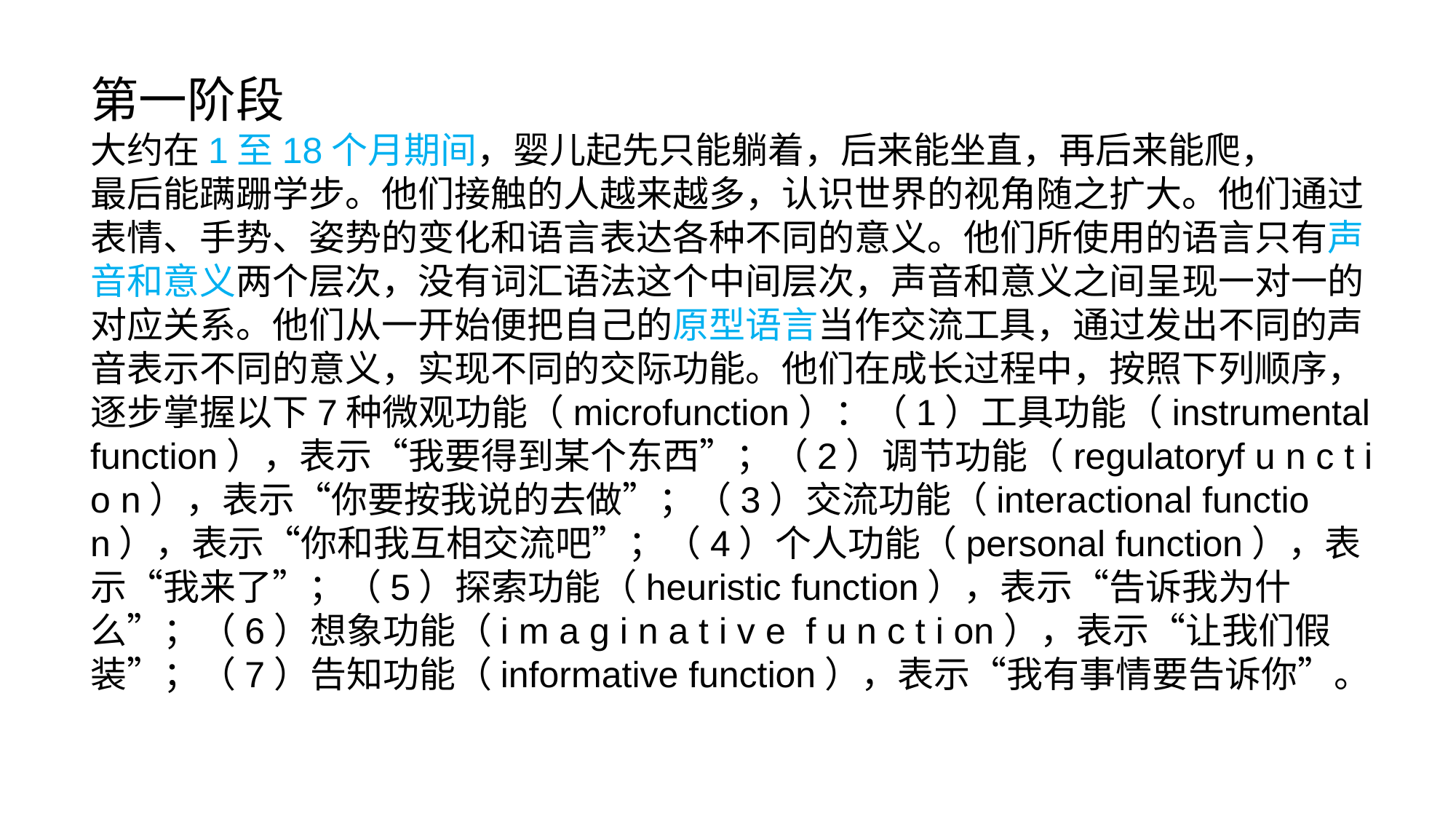

第一阶段
大约在1至18个月期间，婴儿起先只能躺着，后来能坐直，再后来能爬，
最后能蹒跚学步。他们接触的人越来越多，认识世界的视角随之扩大。他们通过表情、手势、姿势的变化和语言表达各种不同的意义。他们所使用的语言只有声音和意义两个层次，没有词汇语法这个中间层次，声音和意义之间呈现一对一的对应关系。他们从一开始便把自己的原型语言当作交流工具，通过发出不同的声音表示不同的意义，实现不同的交际功能。他们在成长过程中，按照下列顺序，逐步掌握以下7种微观功能（microfunction）：（1）工具功能（instrumental function），表示“我要得到某个东西”；（2）调节功能（regulatoryf u n c t i o n），表示“你要按我说的去做”；（3）交流功能（interactional function），表示“你和我互相交流吧”；（4）个人功能（personal function），表示“我来了”；（5）探索功能（heuristic function），表示“告诉我为什么”；（6）想象功能（i m a g i n a t i v e  f u n c t i on），表示“让我们假装”；（7）告知功能（informative function），表示“我有事情要告诉你”。